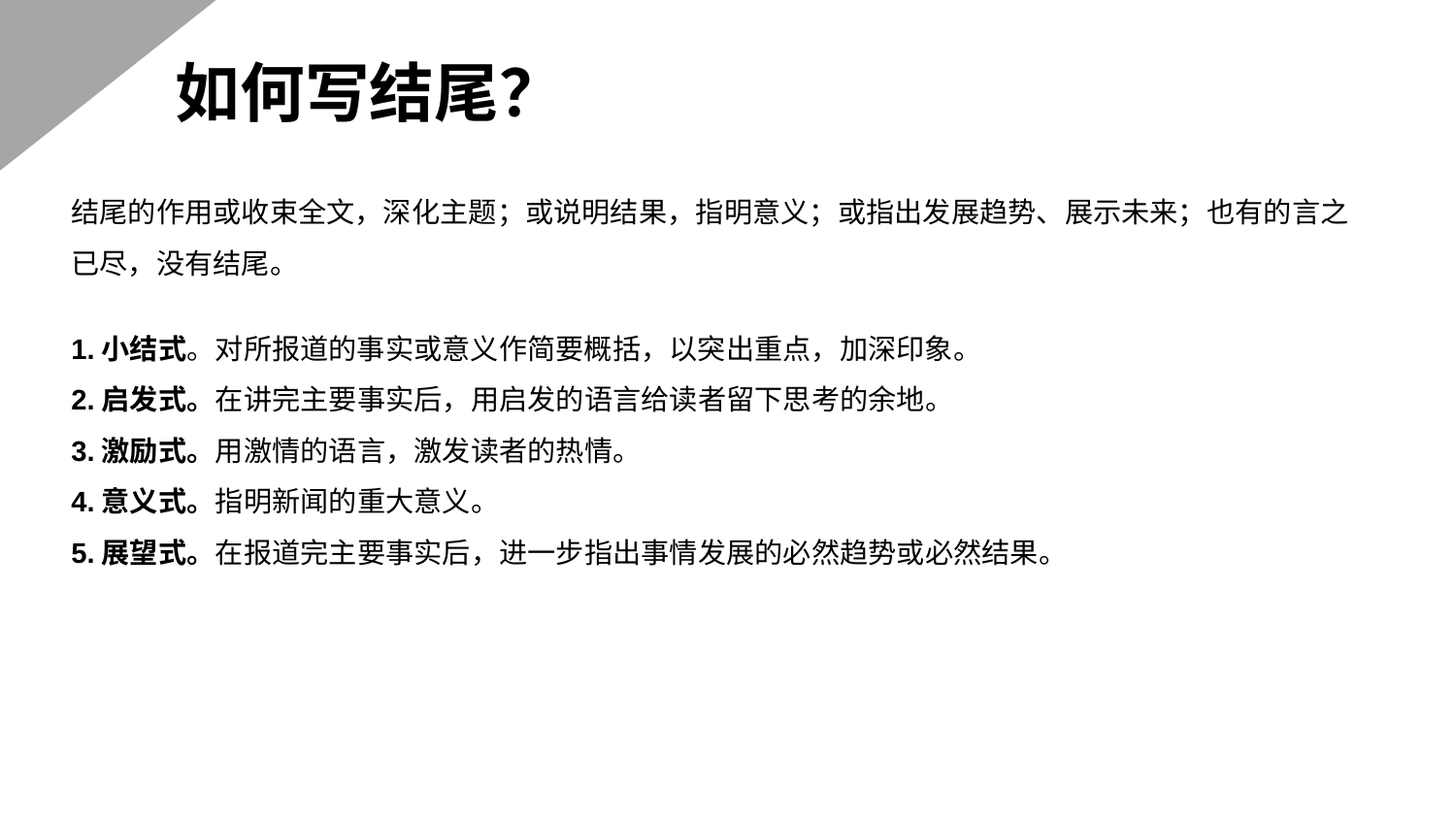

如何写结尾？
结尾的作用或收束全文，深化主题；或说明结果，指明意义；或指出发展趋势、展示未来；也有的言之已尽，没有结尾。
1.小结式。对所报道的事实或意义作简要概括，以突出重点，加深印象。
2.启发式。在讲完主要事实后，用启发的语言给读者留下思考的余地。
3.激励式。用激情的语言，激发读者的热情。
4.意义式。指明新闻的重大意义。
5.展望式。在报道完主要事实后，进一步指出事情发展的必然趋势或必然结果。